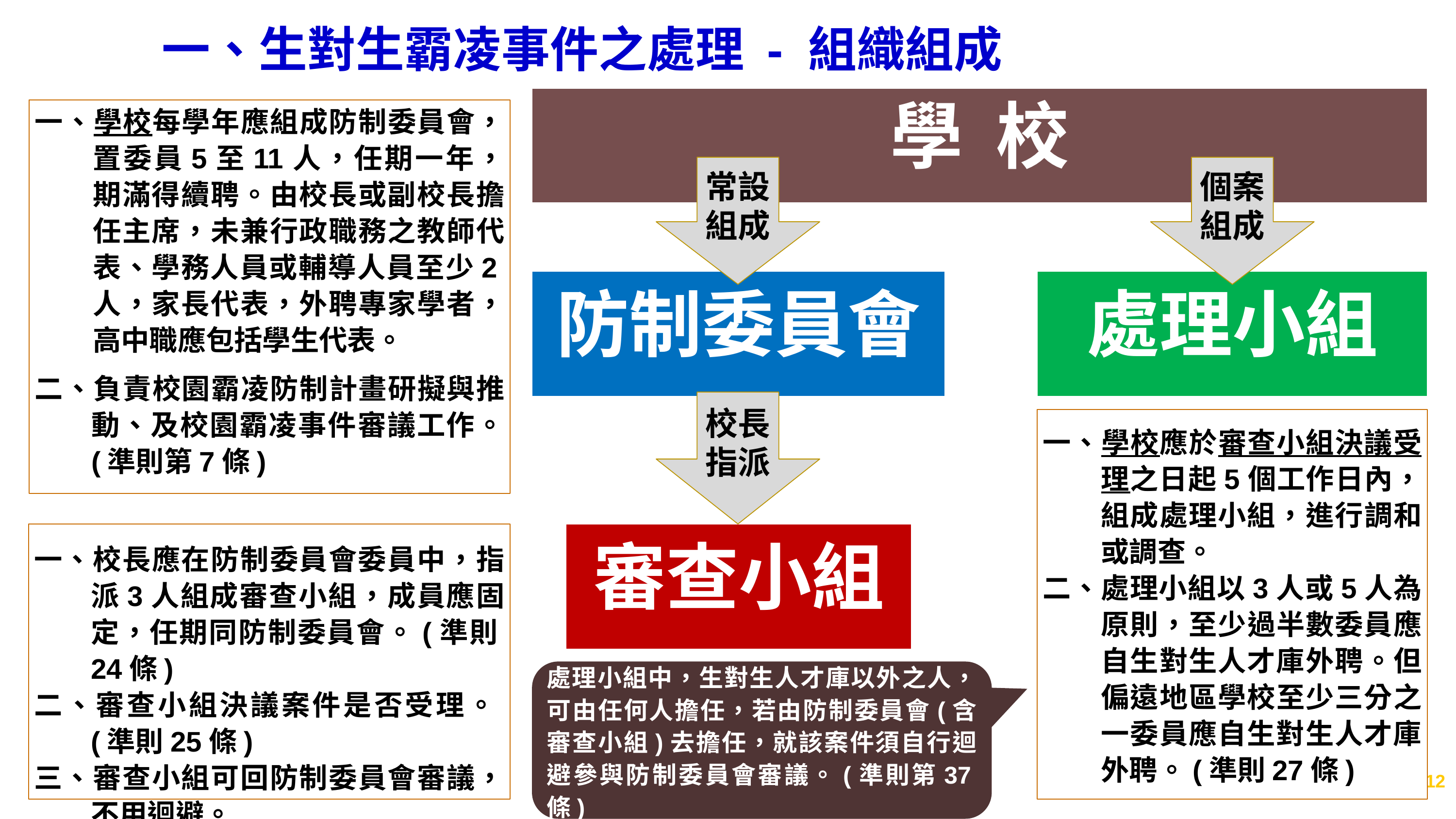

一、生對生霸凌事件之處理 - 組織組成

學  校

一、學校每學年應組成防制委員會，置委員5至11人，任期一年，期滿得續聘。由校長或副校長擔任主席，未兼行政職務之教師代表、學務人員或輔導人員至少2人，家長代表，外聘專家學者，高中職應包括學生代表。
二、負責校園霸凌防制計畫研擬與推動、及校園霸凌事件審議工作。 (準則第7條)
常設
組成
個案組成

處理小組

防制委員會
校長指派
一、學校應於審查小組決議受理之日起5個工作日內，組成處理小組，進行調和或調查。
二、處理小組以3人或5人為原則，至少過半數委員應自生對生人才庫外聘。但偏遠地區學校至少三分之一委員應自生對生人才庫外聘。(準則27條)

一、校長應在防制委員會委員中，指派3人組成審查小組，成員應固定，任期同防制委員會。(準則24條)
二、審查小組決議案件是否受理。  (準則25條)
三、審查小組可回防制委員會審議，不用迴避。
審查小組

處理小組中，生對生人才庫以外之人，可由任何人擔任，若由防制委員會(含審查小組)去擔任，就該案件須自行迴避參與防制委員會審議。(準則第37條)
12